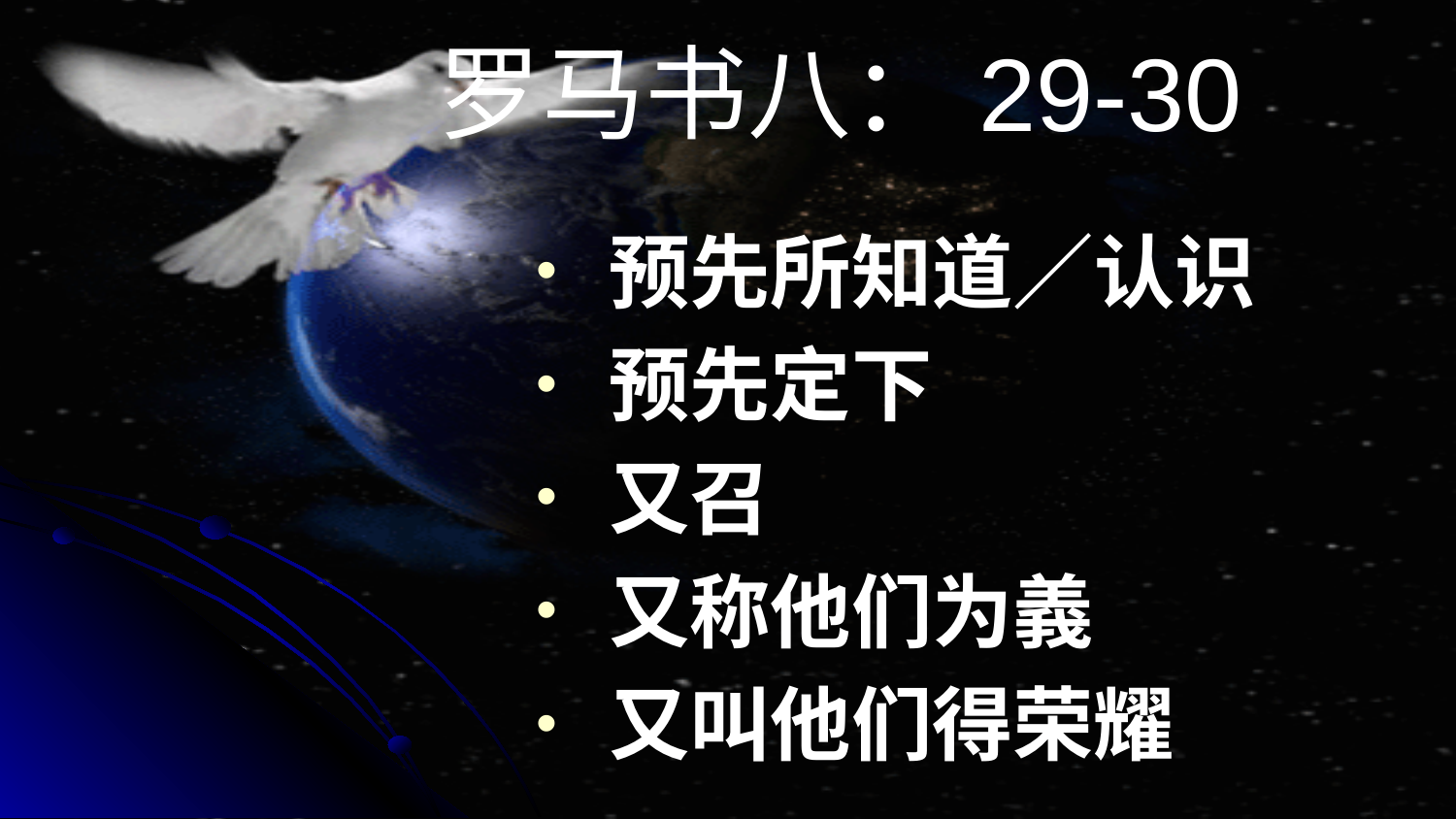

# 罗马书八：29-30
预先所知道／认识
预先定下
又召
又称他们为義
又叫他们得荣耀